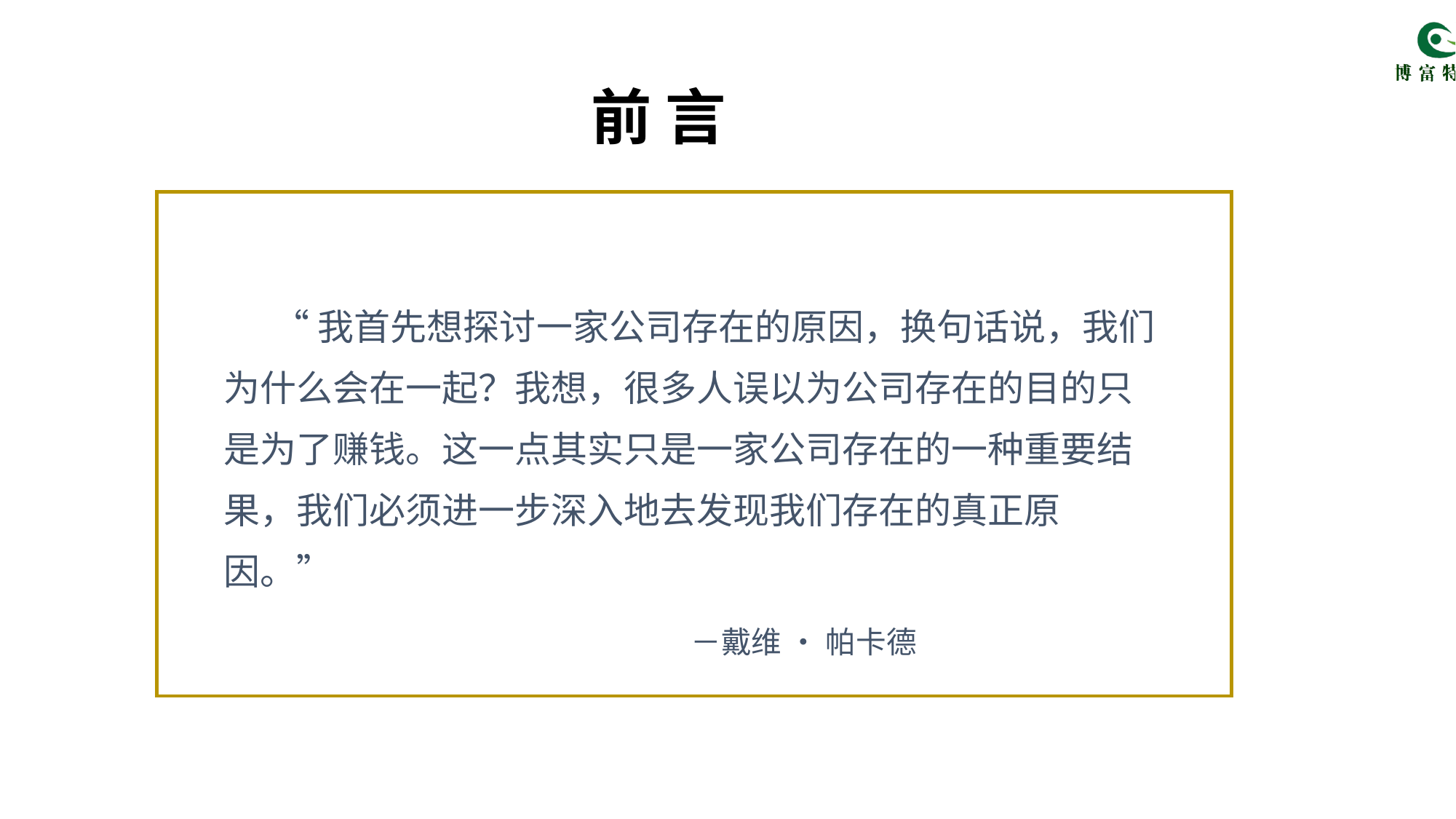

前 言

      “我首先想探讨一家公司存在的原因，换句话说，我们为什么会在一起？我想，很多人误以为公司存在的目的只是为了赚钱。这一点其实只是一家公司存在的一种重要结果，我们必须进一步深入地去发现我们存在的真正原因。”
                                                        －戴维 • 帕卡德